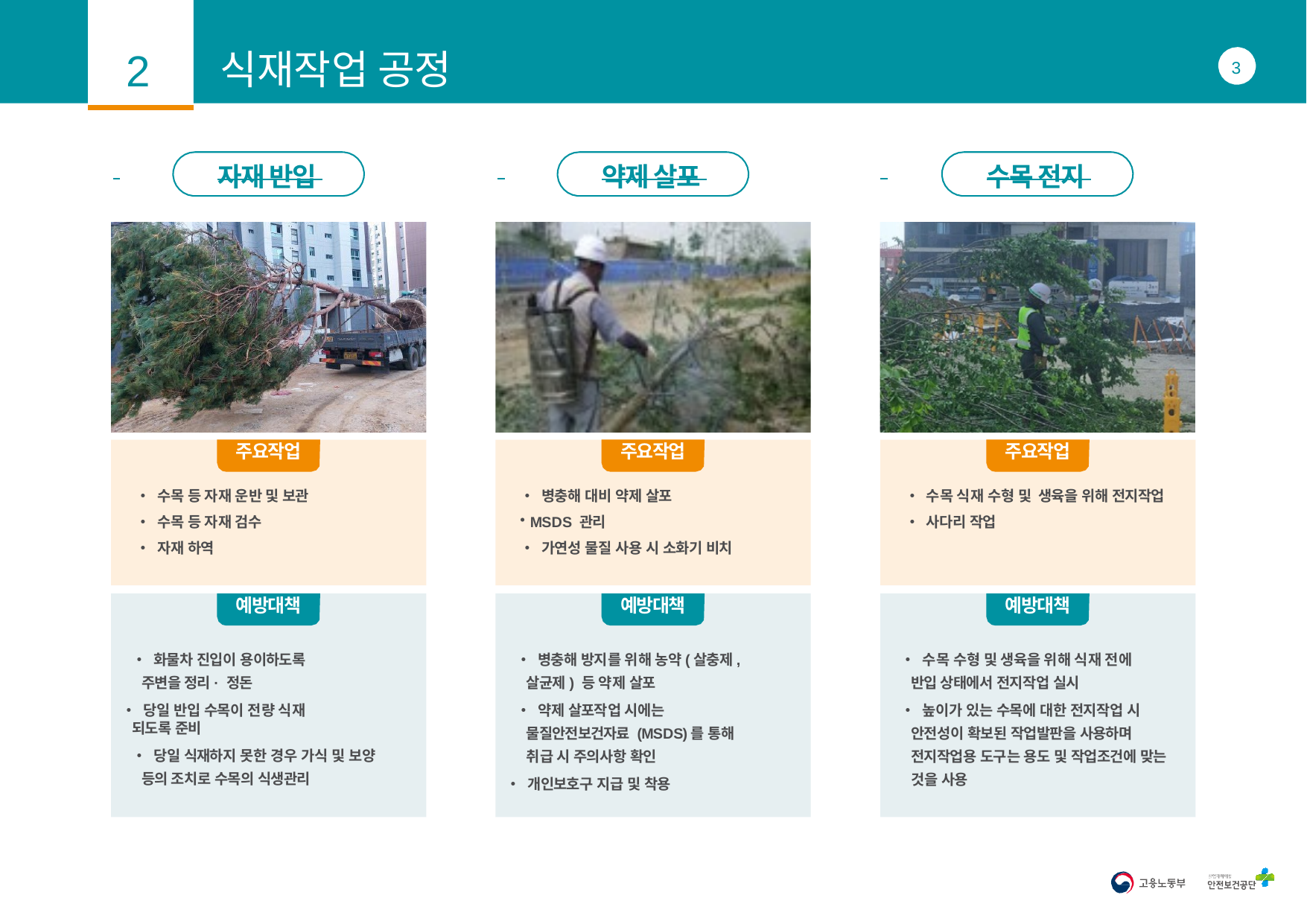

2
# 식재작업 공정
3

자재 반입

약제 살포

수목 전지

주요작업

• 수목 등 자재 운반 및 보관
• 수목 등 자재 검수
• 자재 하역

주요작업

• 병충해 대비 약제 살포
MSDS 관리
• 가연성 물질 사용 시 소화기 비치

주요작업

• 수목 식재 수형 및  생육을 위해 전지작업
• 사다리 작업

예방대책

• 화물차 진입이 용이하도록 주변을 정리· 정돈
• 당일 반입 수목이 전량 식재 되도록 준비
• 당일 식재하지 못한 경우 가식 및 보양 등의 조치로 수목의 식생관리

예방대책

• 병충해 방지를 위해 농약(살충제, 살균제) 등 약제 살포
• 약제 살포작업 시에는 물질안전보건자료 (MSDS)를 통해 취급 시 주의사항 확인
• 개인보호구 지급 및 착용

예방대책

• 수목 수형 및 생육을 위해 식재 전에 반입 상태에서 전지작업 실시
• 높이가 있는 수목에 대한 전지작업 시 안전성이 확보된 작업발판을 사용하며 전지작업용 도구는 용도 및 작업조건에 맞는 것을 사용